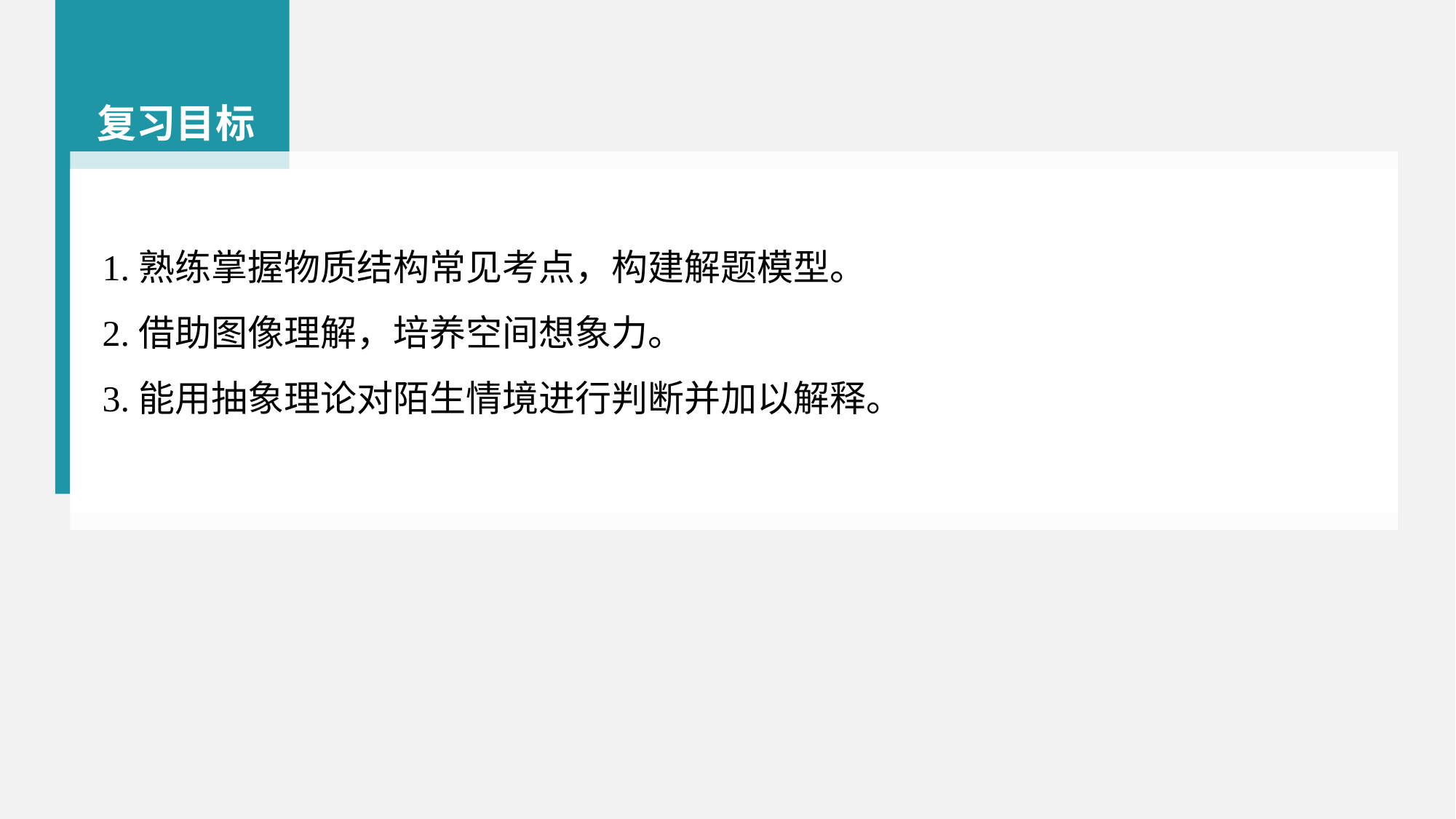

复习目标

1.熟练掌握物质结构常见考点，构建解题模型。
2.借助图像理解，培养空间想象力。
3.能用抽象理论对陌生情境进行判断并加以解释。